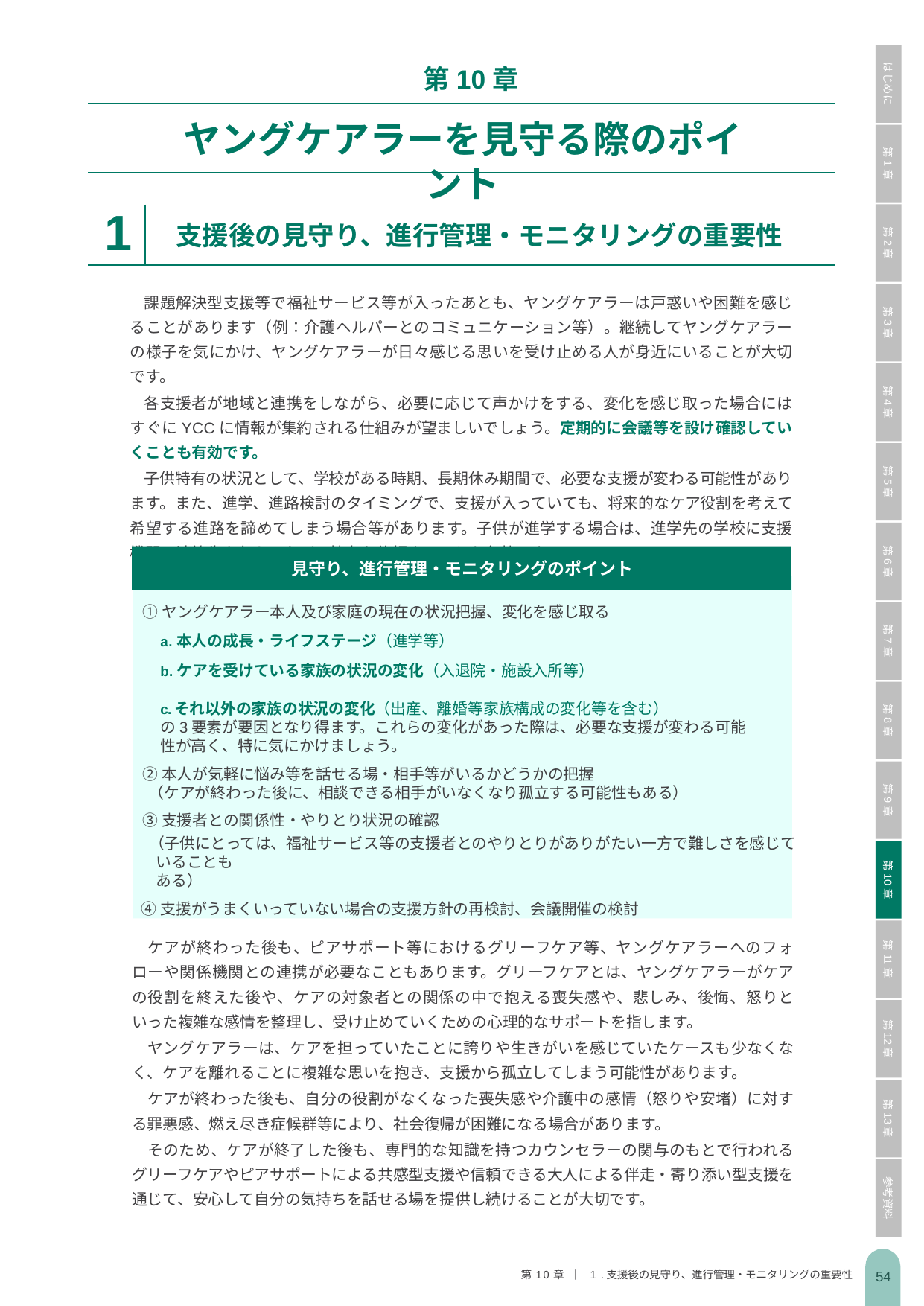

はじめに
第1章
第2章
第3章
第4章
第5章
第6章
第7章
第8章
第9章
第10章
第11章
第12章
第13章
参考資料
第10章

ヤングケアラーを見守る際のポイント

1

支援後の見守り、進行管理・モニタリングの重要性
課題解決型支援等で福祉サービス等が入ったあとも、ヤングケアラーは戸惑いや困難を感じることがあります（例：介護ヘルパーとのコミュニケーション等）。継続してヤングケアラーの様子を気にかけ、ヤングケアラーが日々感じる思いを受け止める人が身近にいることが大切です。
各支援者が地域と連携をしながら、必要に応じて声かけをする、変化を感じ取った場合にはすぐにYCCに情報が集約される仕組みが望ましいでしょう。定期的に会議等を設け確認していくことも有効です。
子供特有の状況として、学校がある時期、長期休み期間で、必要な支援が変わる可能性があります。また、進学、進路検討のタイミングで、支援が入っていても、将来的なケア役割を考えて希望する進路を諦めてしまう場合等があります。子供が進学する場合は、進学先の学校に支援機関の連絡先を伝えるなど、協力を依頼することも有効です。
一度支援が入っても、状況に応じ見直す必要がないか気にかけましょう。
見守り、進行管理・モニタリングのポイント

①ヤングケアラー本人及び家庭の現在の状況把握、変化を感じ取る
本人の成長・ライフステージ（進学等）
ケアを受けている家族の状況の変化（入退院・施設入所等）
それ以外の家族の状況の変化（出産、離婚等家族構成の変化等を含む）
の3要素が要因となり得ます。これらの変化があった際は、必要な支援が変わる可能性が高く、特に気にかけましょう。
②本人が気軽に悩み等を話せる場・相手等がいるかどうかの把握
（ケアが終わった後に、相談できる相手がいなくなり孤立する可能性もある）
③支援者との関係性・やりとり状況の確認
（子供にとっては、福祉サービス等の支援者とのやりとりがありがたい一方で難しさを感じていることも
ある）
④支援がうまくいっていない場合の支援方針の再検討、会議開催の検討
　ケアが終わった後も、ピアサポート等におけるグリーフケア等、ヤングケアラーへのフォローや関係機関との連携が必要なこともあります。グリーフケアとは、ヤングケアラーがケアの役割を終えた後や、ケアの対象者との関係の中で抱える喪失感や、悲しみ、後悔、怒りといった複雑な感情を整理し、受け止めていくための心理的なサポートを指します。
　ヤングケアラーは、ケアを担っていたことに誇りや生きがいを感じていたケースも少なくなく、ケアを離れることに複雑な思いを抱き、支援から孤立してしまう可能性があります。
　ケアが終わった後も、自分の役割がなくなった喪失感や介護中の感情（怒りや安堵）に対する罪悪感、燃え尽き症候群等により、社会復帰が困難になる場合があります。
　そのため、ケアが終了した後も、専門的な知識を持つカウンセラーの関与のもとで行われるグリーフケアやピアサポートによる共感型支援や信頼できる大人による伴走・寄り添い型支援を通じて、安心して自分の気持ちを話せる場を提供し続けることが大切です。

第10章 ｜ 1.支援後の見守り、進行管理・モニタリングの重要性
54